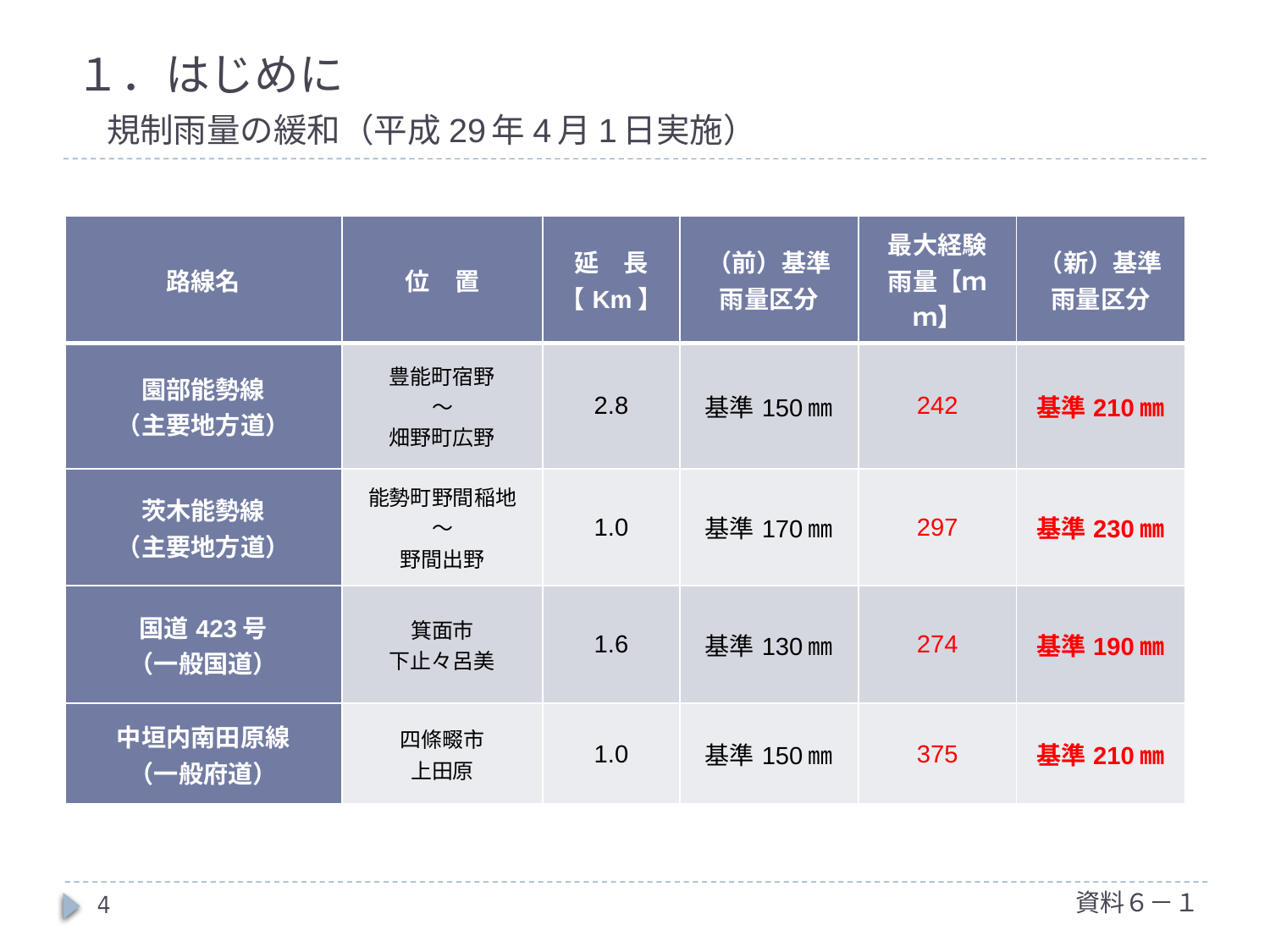

# １．はじめに 　規制雨量の緩和（平成29年4月1日実施）
| 路線名 | 位　置 | 延　長 【Km】 | （前）基準 雨量区分 | 最大経験 雨量【ｍｍ】 | （新）基準 雨量区分 |
| --- | --- | --- | --- | --- | --- |
| 園部能勢線 （主要地方道） | 豊能町宿野 ～ 畑野町広野 | 2.8 | 基準150㎜ | 242 | 基準210㎜ |
| 茨木能勢線 （主要地方道） | 能勢町野間稲地 ～ 野間出野 | 1.0 | 基準170㎜ | 297 | 基準230㎜ |
| 国道423号 （一般国道） | 箕面市 下止々呂美 | 1.6 | 基準130㎜ | 274 | 基準190㎜ |
| 中垣内南田原線 （一般府道） | 四條畷市 上田原 | 1.0 | 基準150㎜ | 375 | 基準210㎜ |
資料６－１
4